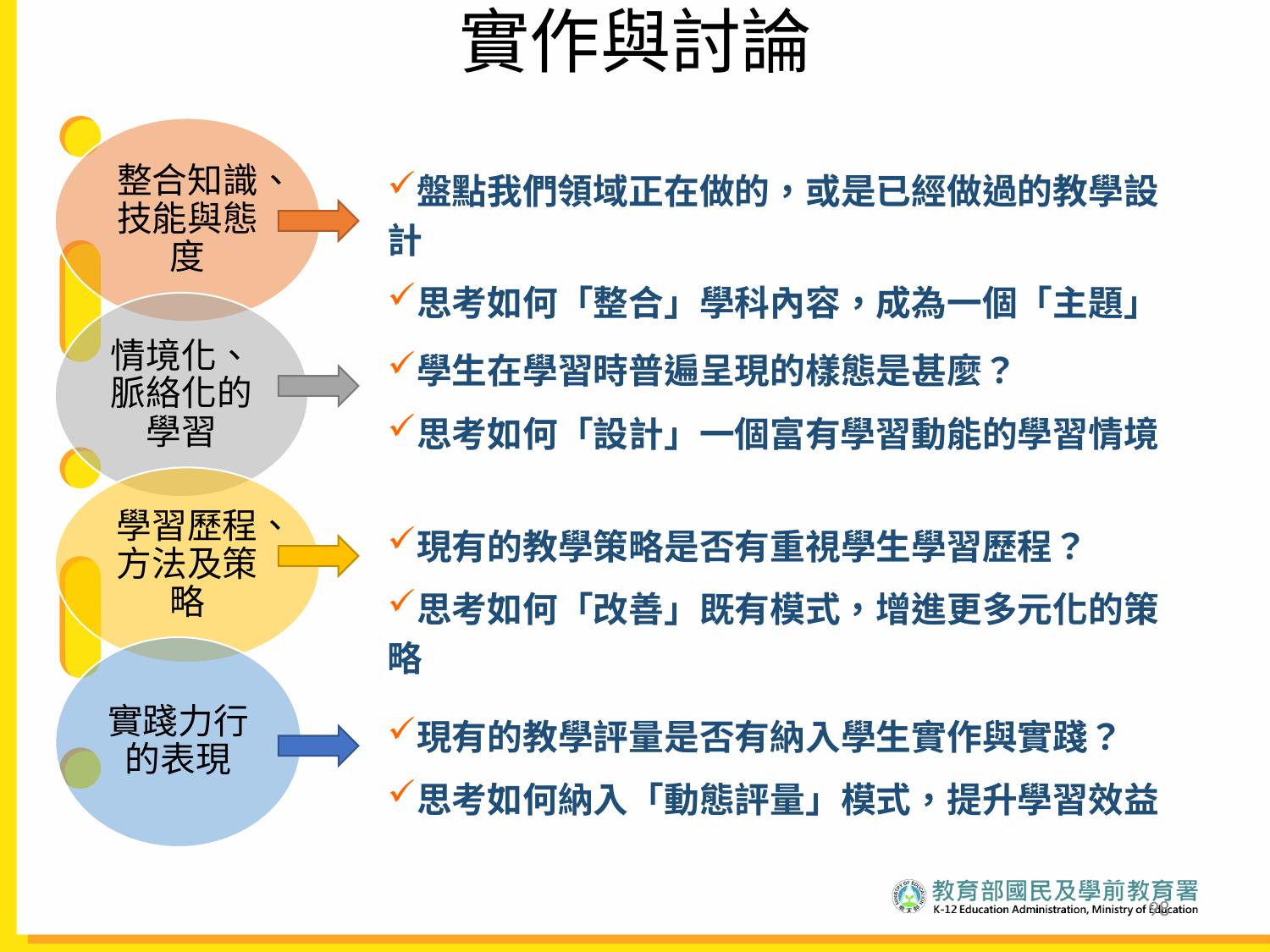

實作與討論
整合知識、技能與態度
情境化、脈絡化的學習
學習歷程、方法及策略
實踐力行的表現
盤點我們領域正在做的，或是已經做過的教學設計
思考如何「整合」學科內容，成為一個「主題」

學生在學習時普遍呈現的樣態是甚麼？
思考如何「設計」一個富有學習動能的學習情境

現有的教學策略是否有重視學生學習歷程？
思考如何「改善」既有模式，增進更多元化的策略

現有的教學評量是否有納入學生實作與實踐？
思考如何納入「動態評量」模式，提升學習效益

98